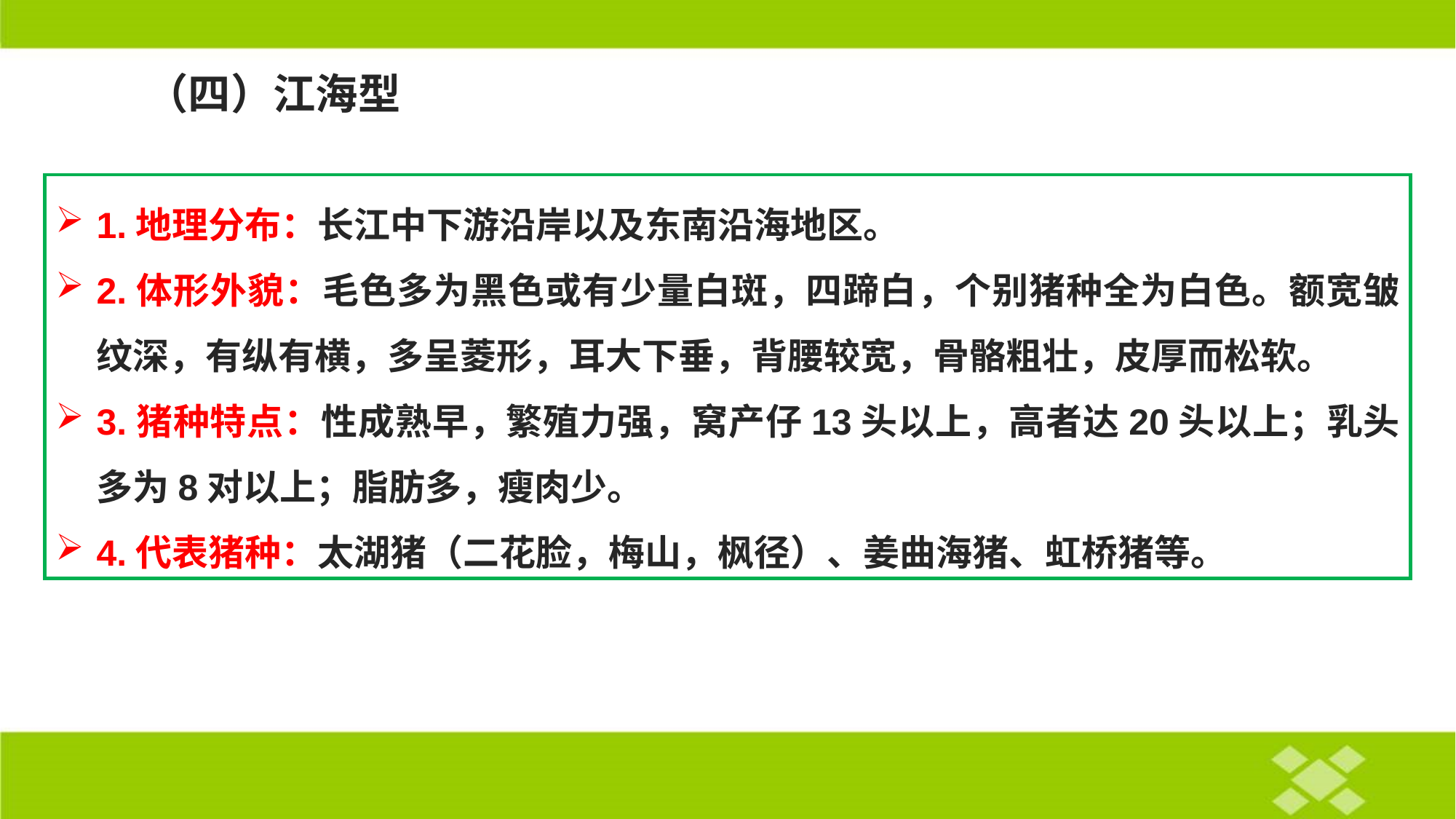

（四）江海型
1.地理分布：长江中下游沿岸以及东南沿海地区。
2.体形外貌：毛色多为黑色或有少量白斑，四蹄白，个别猪种全为白色。额宽皱纹深，有纵有横，多呈菱形，耳大下垂，背腰较宽，骨骼粗壮，皮厚而松软。
3.猪种特点：性成熟早，繁殖力强，窝产仔13头以上，高者达20头以上；乳头多为8对以上；脂肪多，瘦肉少。
4.代表猪种：太湖猪（二花脸，梅山，枫径）、姜曲海猪、虹桥猪等。